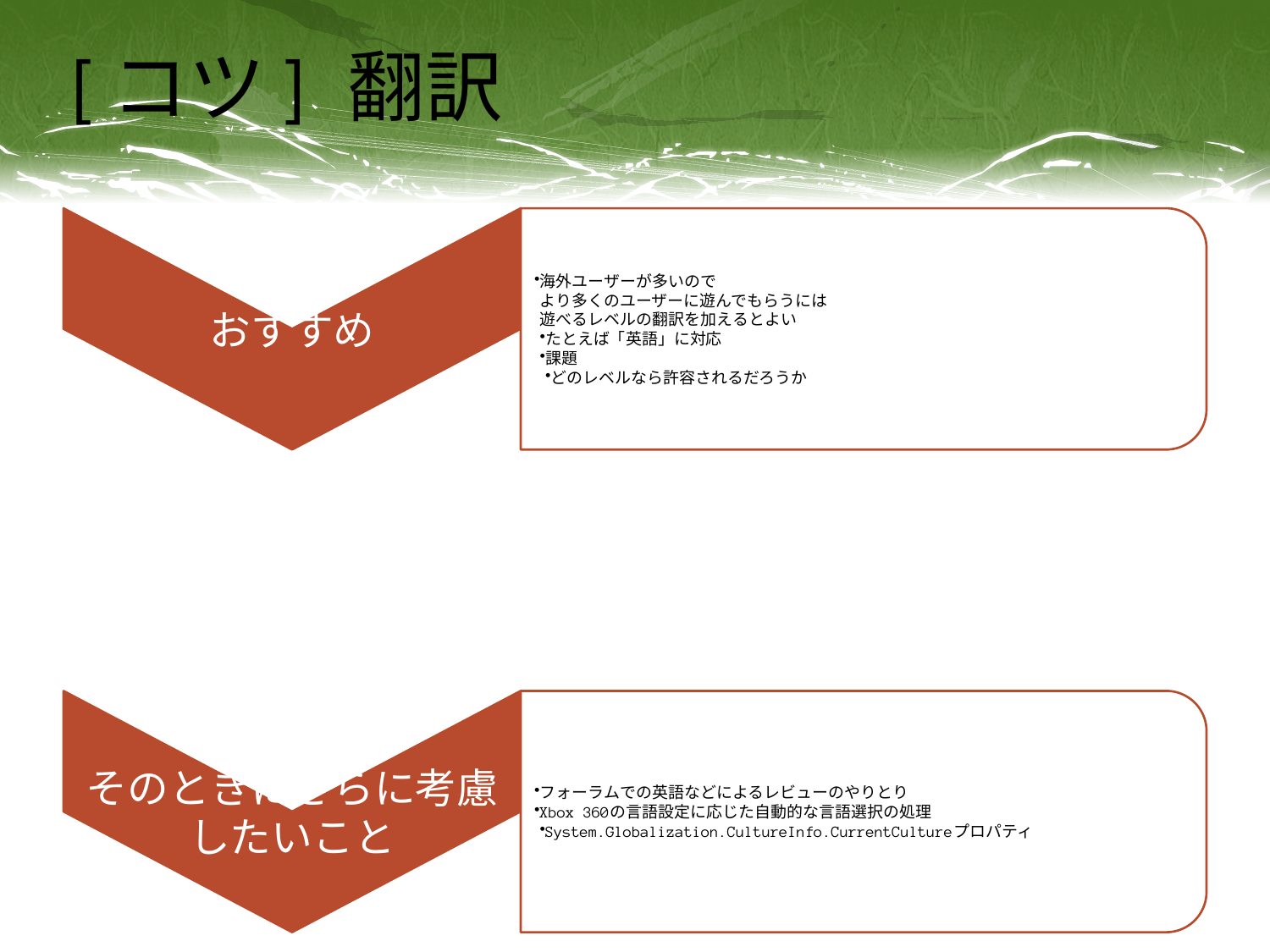

# [コツ] 翻訳
おすすめ
海外ユーザーが多いので
より多くのユーザーに遊んでもらうには
遊べるレベルの翻訳を加えるとよい
たとえば「英語」に対応
そのときにさらに考慮したいこと
フォーラムでの英語などによるレビューのやりとり
Xbox 360の言語設定に応じた自動的な言語選択の処理
System.Globalization.CultureInfo.CurrentCultureプロパティ
どのレベルなら許容されるだろうか
課題